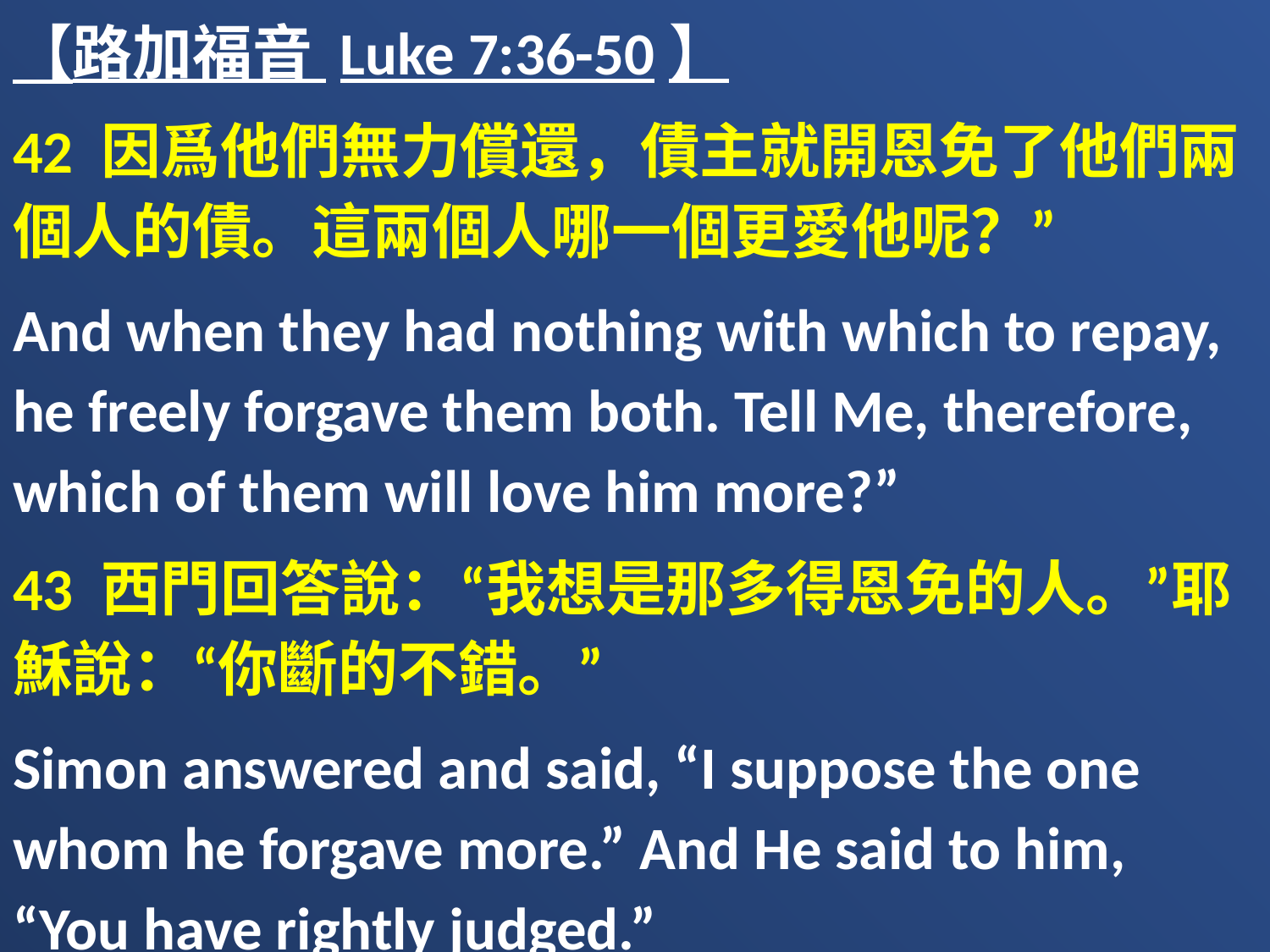

【路加福音 Luke 7:36-50】
42 因爲他們無力償還，債主就開恩免了他們兩個人的債。這兩個人哪一個更愛他呢？”
And when they had nothing with which to repay, he freely forgave them both. Tell Me, therefore, which of them will love him more?”
43 西門回答說：“我想是那多得恩免的人。”耶穌說：“你斷的不錯。”
Simon answered and said, “I suppose the one whom he forgave more.” And He said to him, “You have rightly judged.”